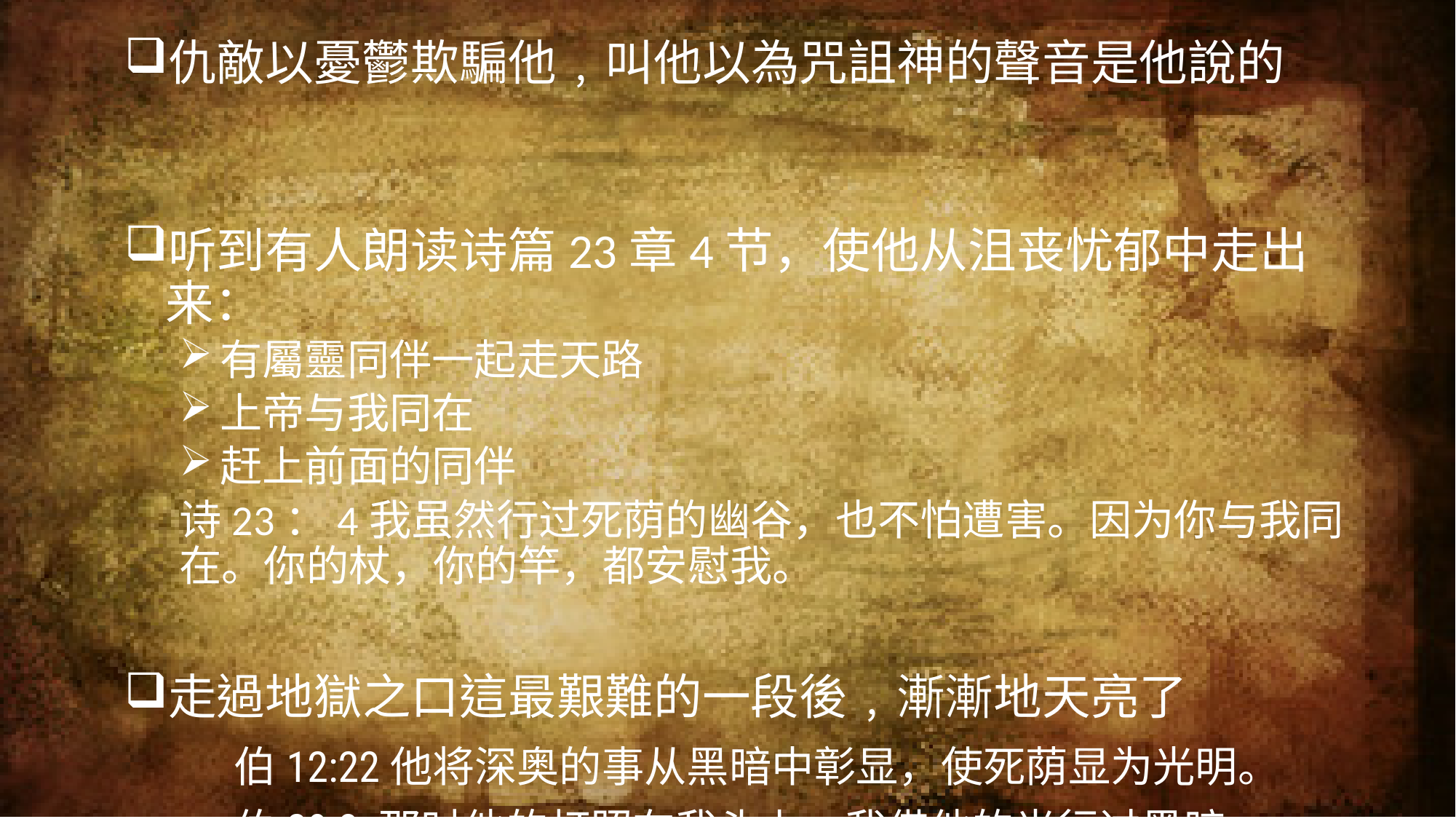

仇敵以憂鬱欺騙他﹐叫他以為咒詛神的聲音是他說的

听到有人朗读诗篇23章4节，使他从沮丧忧郁中走出来：
有屬靈同伴一起走天路
上帝与我同在
赶上前面的同伴
诗23：4我虽然行过死荫的幽谷，也不怕遭害。因为你与我同在。你的杖，你的竿，都安慰我。

走過地獄之口這最艱難的一段後﹐漸漸地天亮了
	伯12:22他将深奥的事从黑暗中彰显，使死荫显为光明。
	伯29:3 那时他的灯照在我头上。我借他的光行过黑暗。